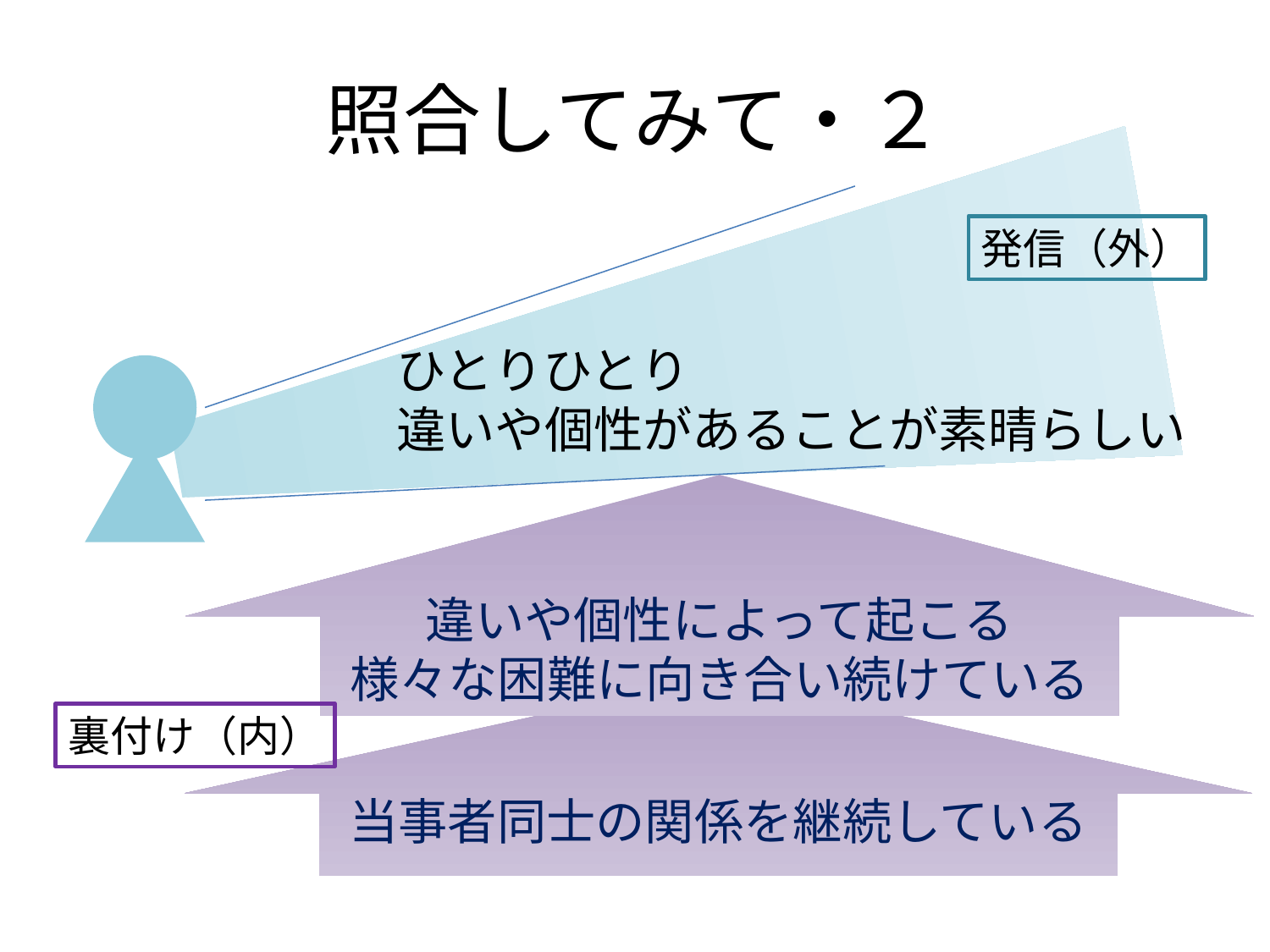

# 照合してみて・２
発信（外）
ひとりひとり
違いや個性があることが素晴らしい

違いや個性によって起こる
様々な困難に向き合い続けている
当事者同士の関係を継続している
裏付け（内）